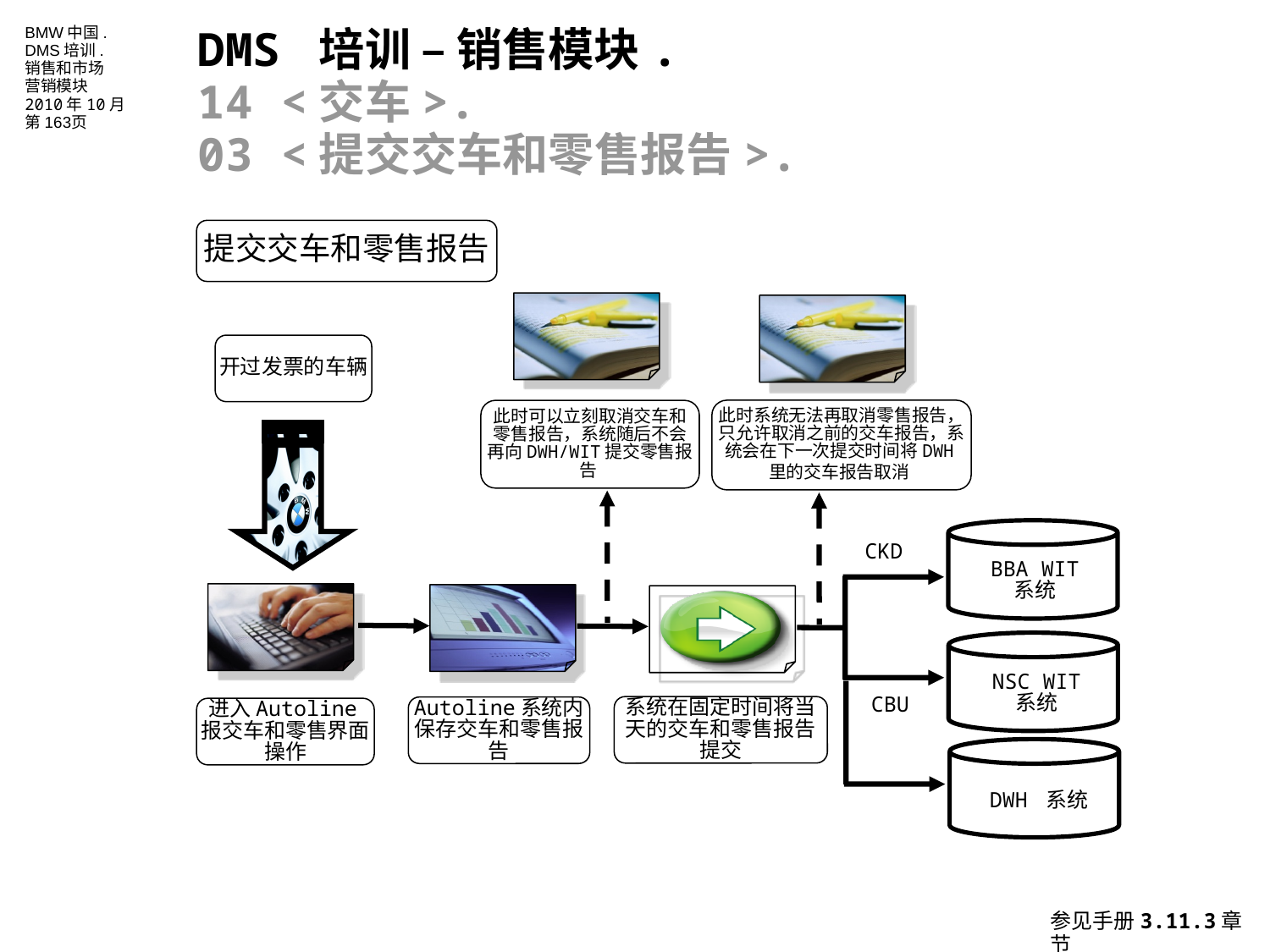

DMS 培训 – 销售模块.
14 <交车>.
03 <提交交车和零售报告>.
提交交车和零售报告

开过发票的车辆
此时系统无法再取消零售报告，只允许取消之前的交车报告，系统会在下一次提交时间将DWH里的交车报告取消
此时可以立刻取消交车和零售报告，系统随后不会再向DWH/WIT提交零售报告

CKD
BBA WIT
系统

NSC WIT
系统

CBU
系统在固定时间将当天的交车和零售报告提交
Autoline系统内保存交车和零售报告
进入Autoline报交车和零售界面操作

DWH 系统

参见手册3.11.3章节